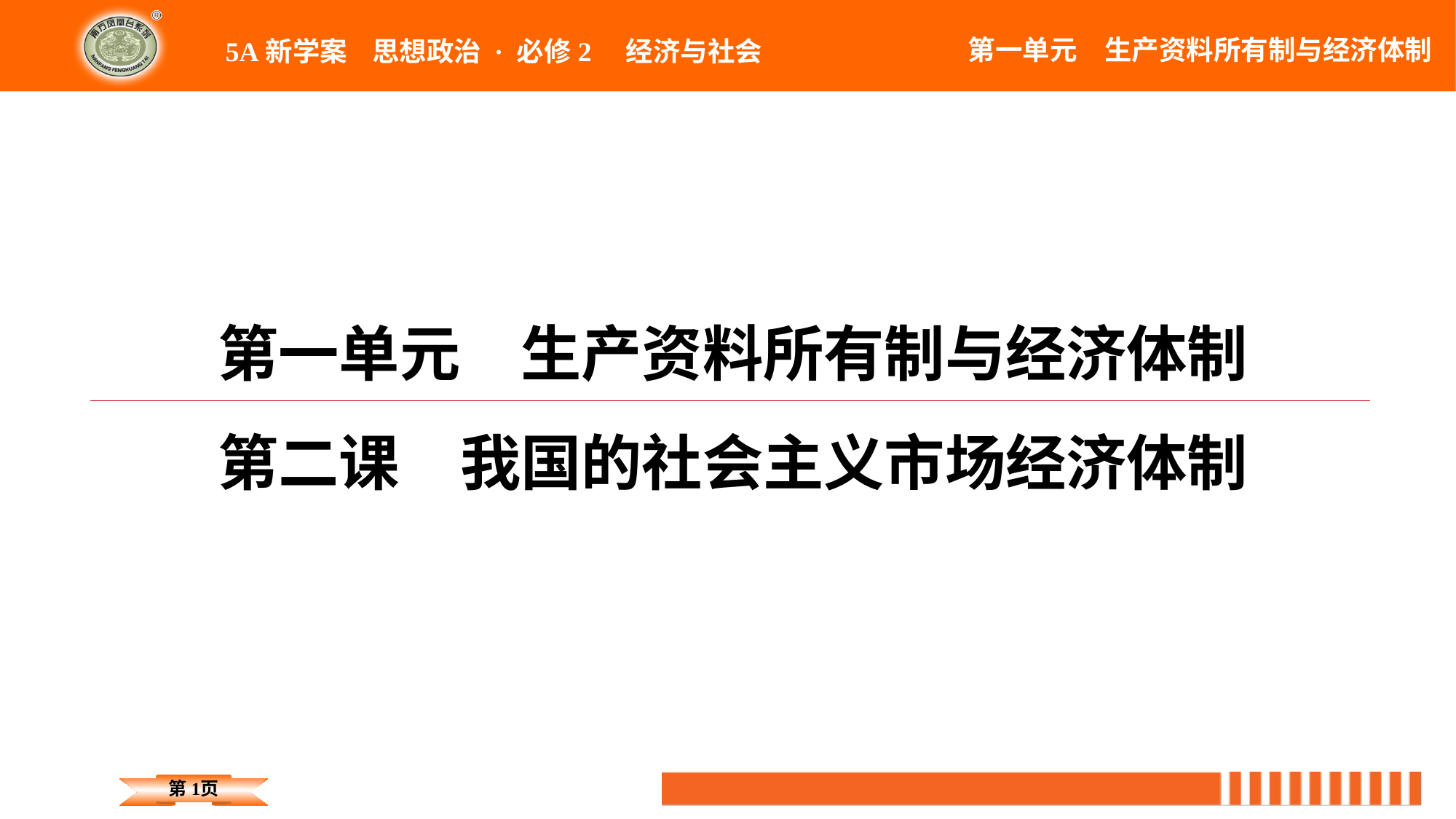

第一单元　生产资料所有制与经济体制
第二课　我国的社会主义市场经济体制